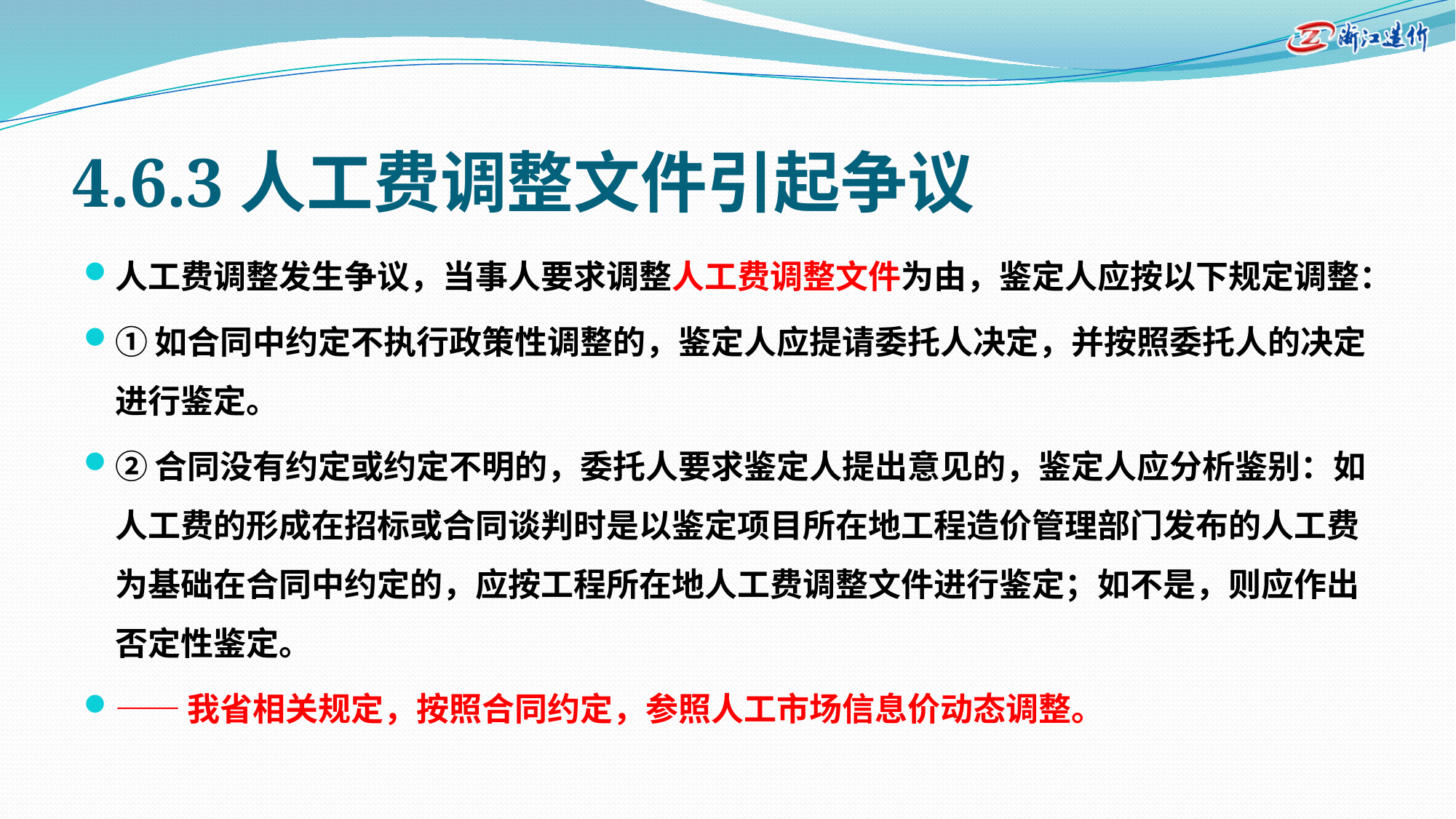

# 4.6.3人工费调整文件引起争议
人工费调整发生争议，当事人要求调整人工费调整文件为由，鉴定人应按以下规定调整：
①如合同中约定不执行政策性调整的，鉴定人应提请委托人决定，并按照委托人的决定进行鉴定。
②合同没有约定或约定不明的，委托人要求鉴定人提出意见的，鉴定人应分析鉴别：如人工费的形成在招标或合同谈判时是以鉴定项目所在地工程造价管理部门发布的人工费为基础在合同中约定的，应按工程所在地人工费调整文件进行鉴定；如不是，则应作出否定性鉴定。
——我省相关规定，按照合同约定，参照人工市场信息价动态调整。